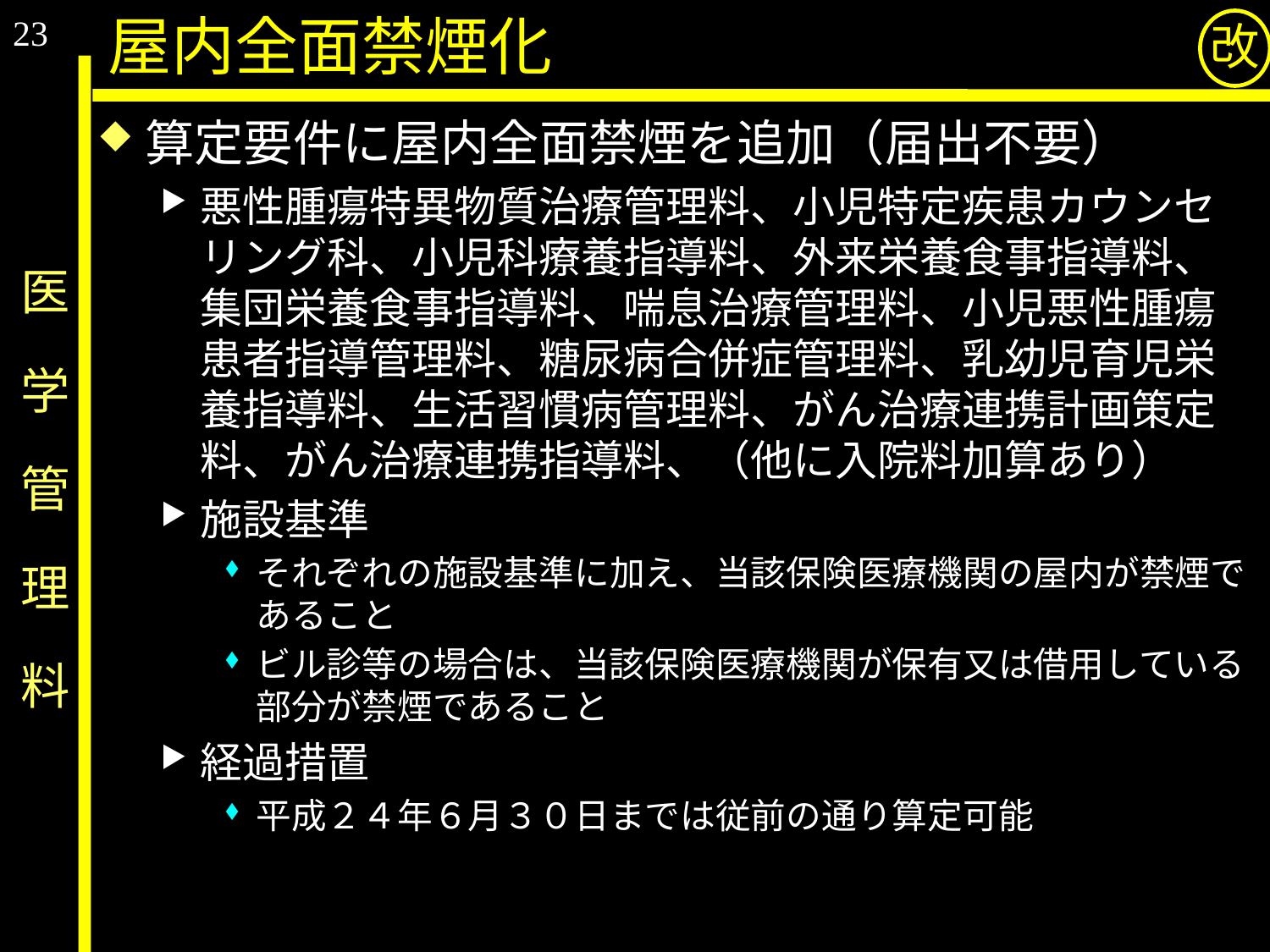

23
屋内全面禁煙化
改

算定要件に屋内全面禁煙を追加（届出不要）
悪性腫瘍特異物質治療管理料、小児特定疾患カウンセリング科、小児科療養指導料、外来栄養食事指導料、集団栄養食事指導料、喘息治療管理料、小児悪性腫瘍患者指導管理料、糖尿病合併症管理料、乳幼児育児栄養指導料、生活習慣病管理料、がん治療連携計画策定料、がん治療連携指導料、（他に入院料加算あり）
施設基準
それぞれの施設基準に加え、当該保険医療機関の屋内が禁煙であること
ビル診等の場合は、当該保険医療機関が保有又は借用している部分が禁煙であること
経過措置
平成２４年６月３０日までは従前の通り算定可能
# 医　学　管　理　料